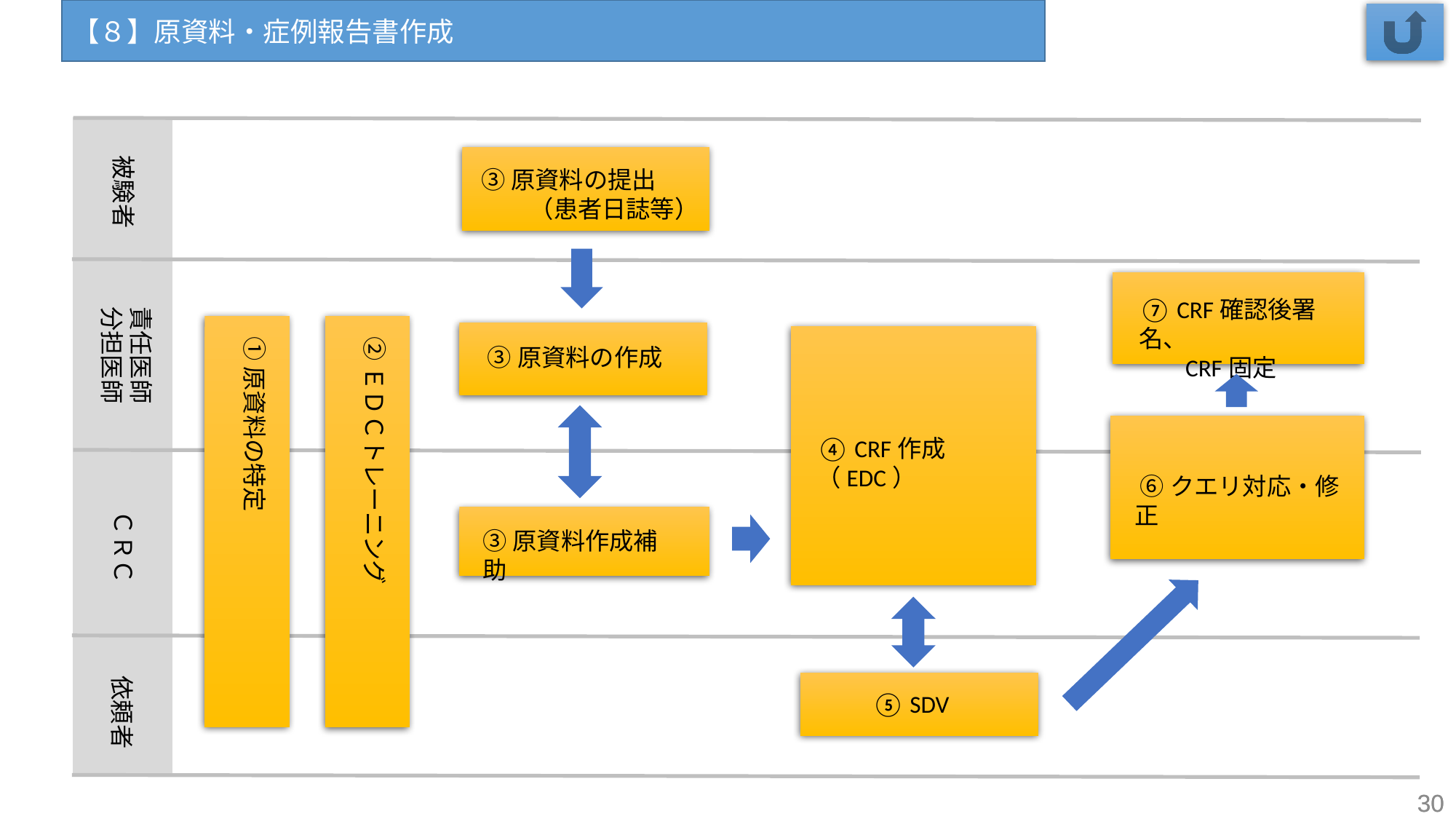

【８】原資料・症例報告書作成

被験者

③原資料の提出
　　（患者日誌等）

⑦ CRF確認後署名、
　   CRF固定
責任医師分担医師

①原資料の特定

②ＥＤＣトレーニング

③原資料の作成

④ CRF作成（EDC）

 ⑥クエリ対応・修正
ＣＲＣ

③原資料作成補助

依頼者

⑤ SDV